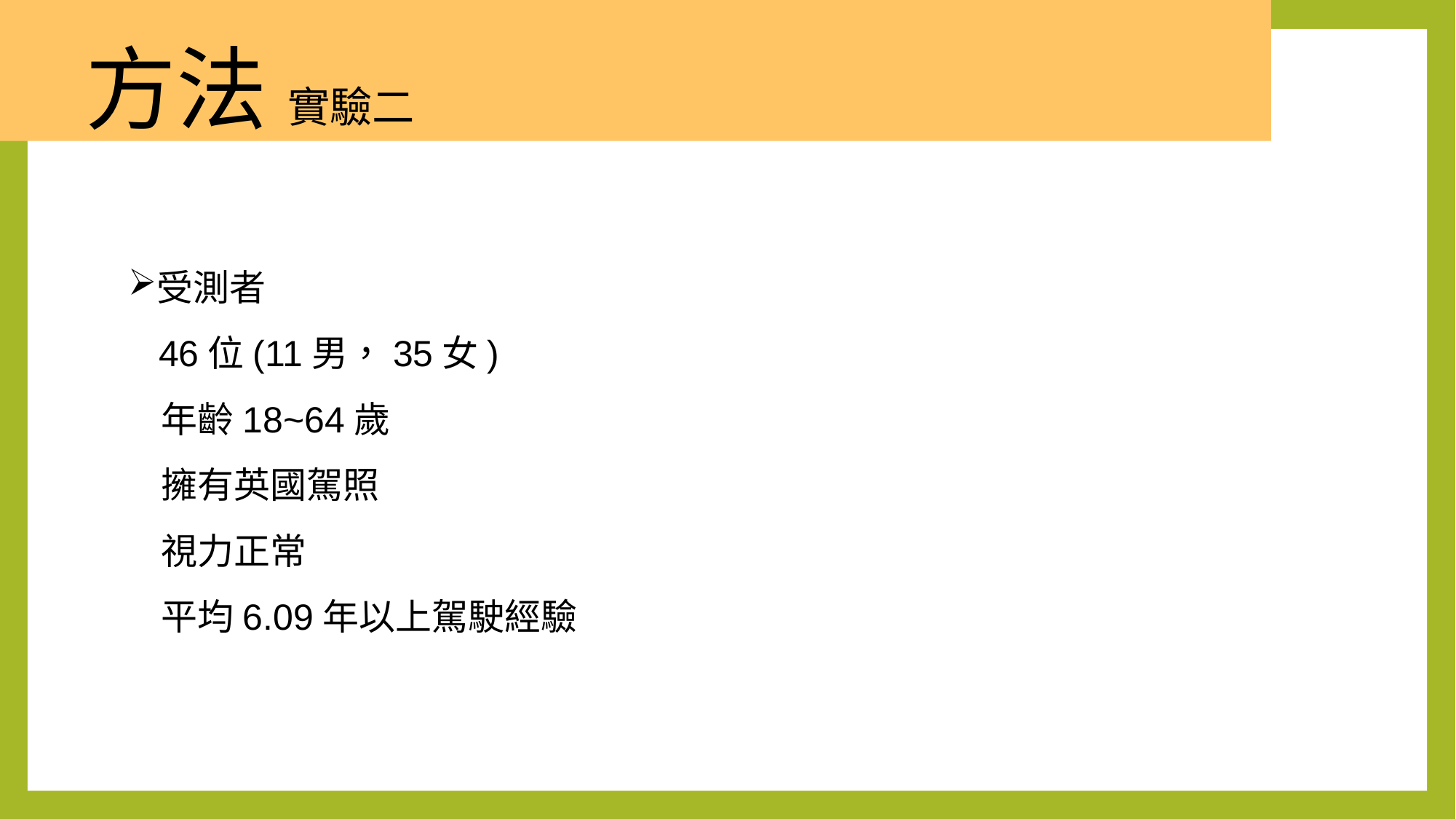

方法 實驗二
受測者
   46位(11男，35女)
   年齡18~64歲
   擁有英國駕照
   視力正常
   平均6.09年以上駕駛經驗